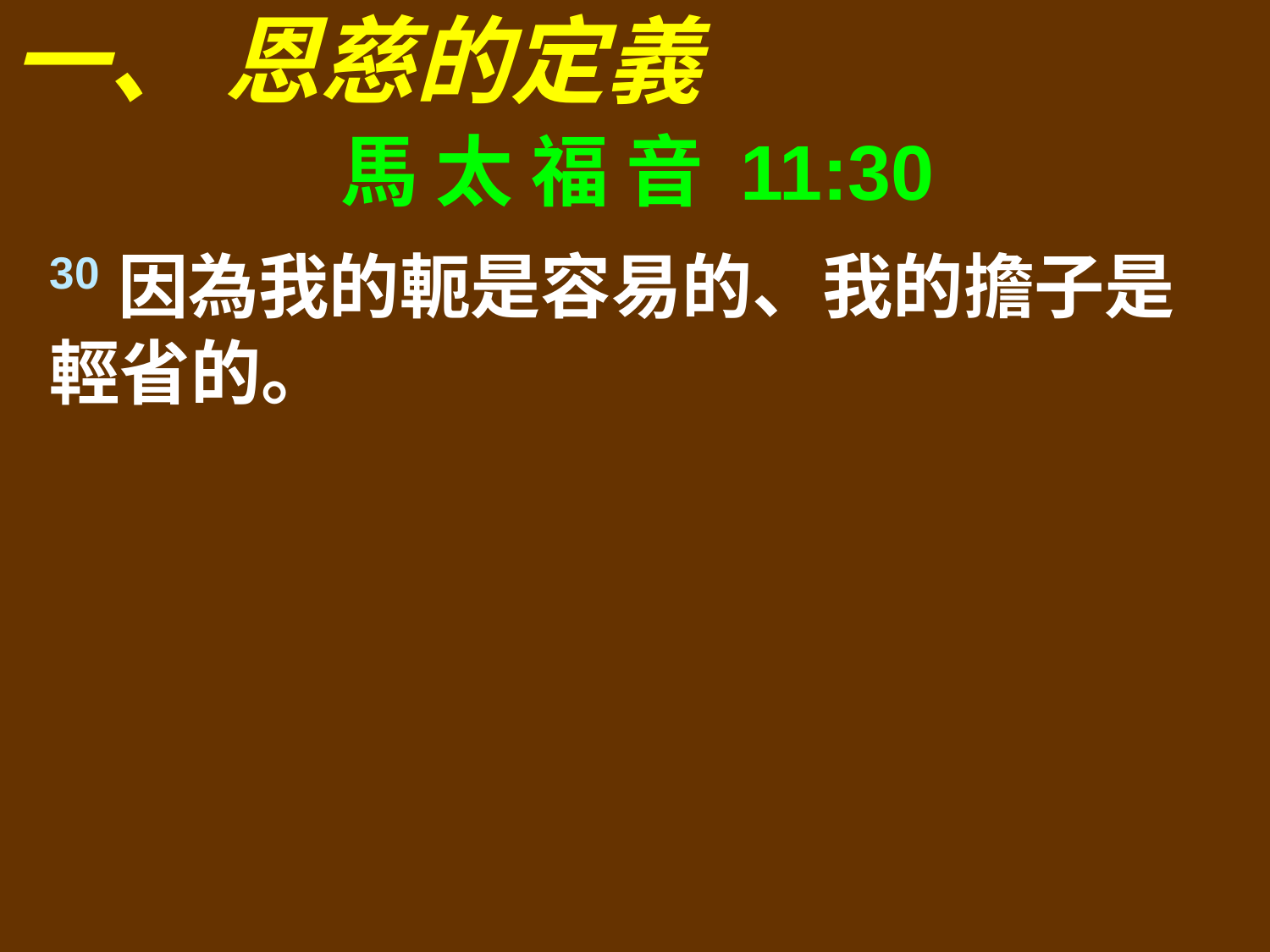

一、 恩慈的定義
馬 太 福 音 11:30
30因為我的軛是容易的、我的擔子是輕省的。